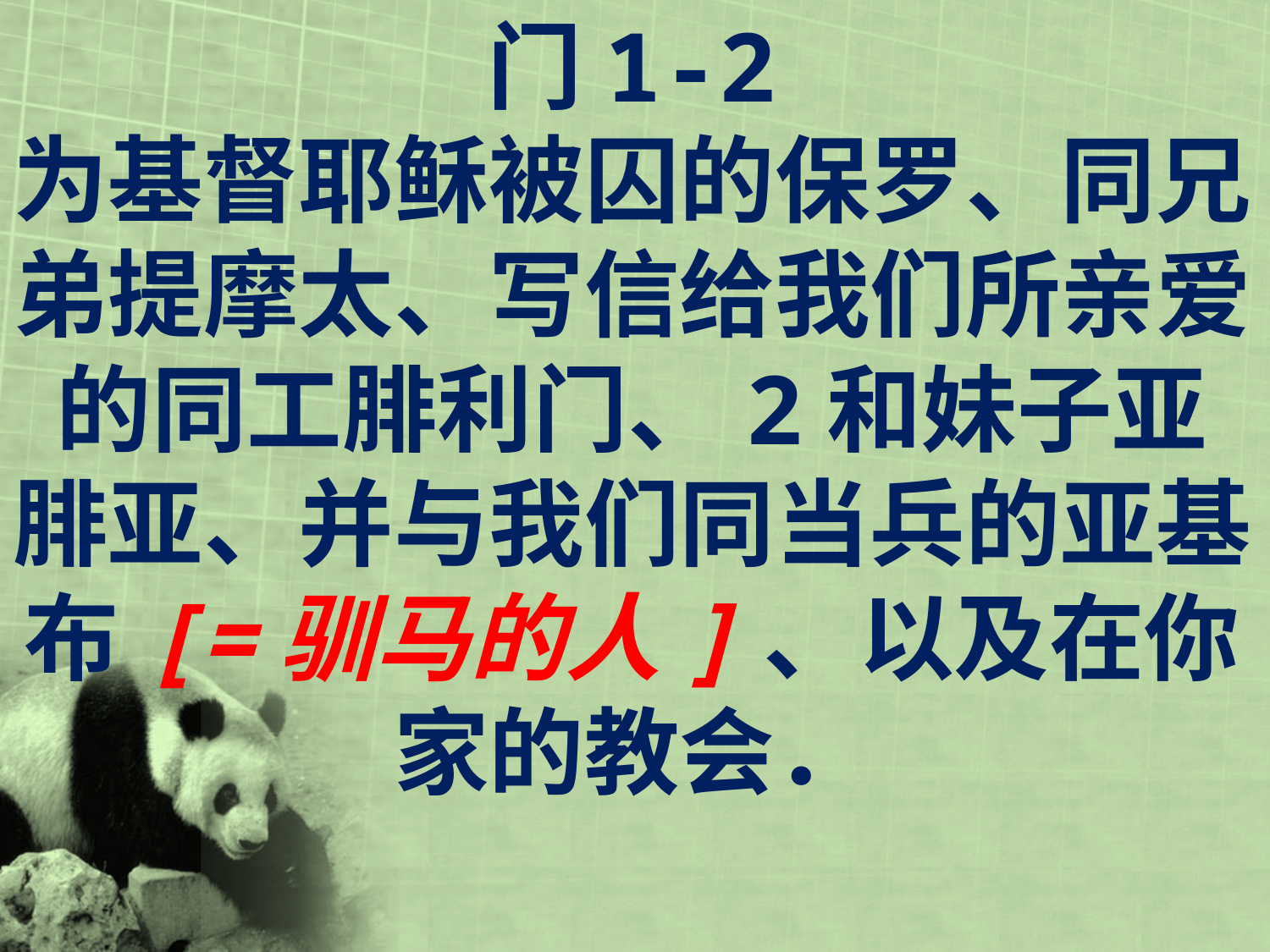

门1-2
为基督耶稣被囚的保罗、同兄弟提摩太、写信给我们所亲爱的同工腓利门、2和妹子亚腓亚、并与我们同当兵的亚基布[=驯马的人]、以及在你家的教会．